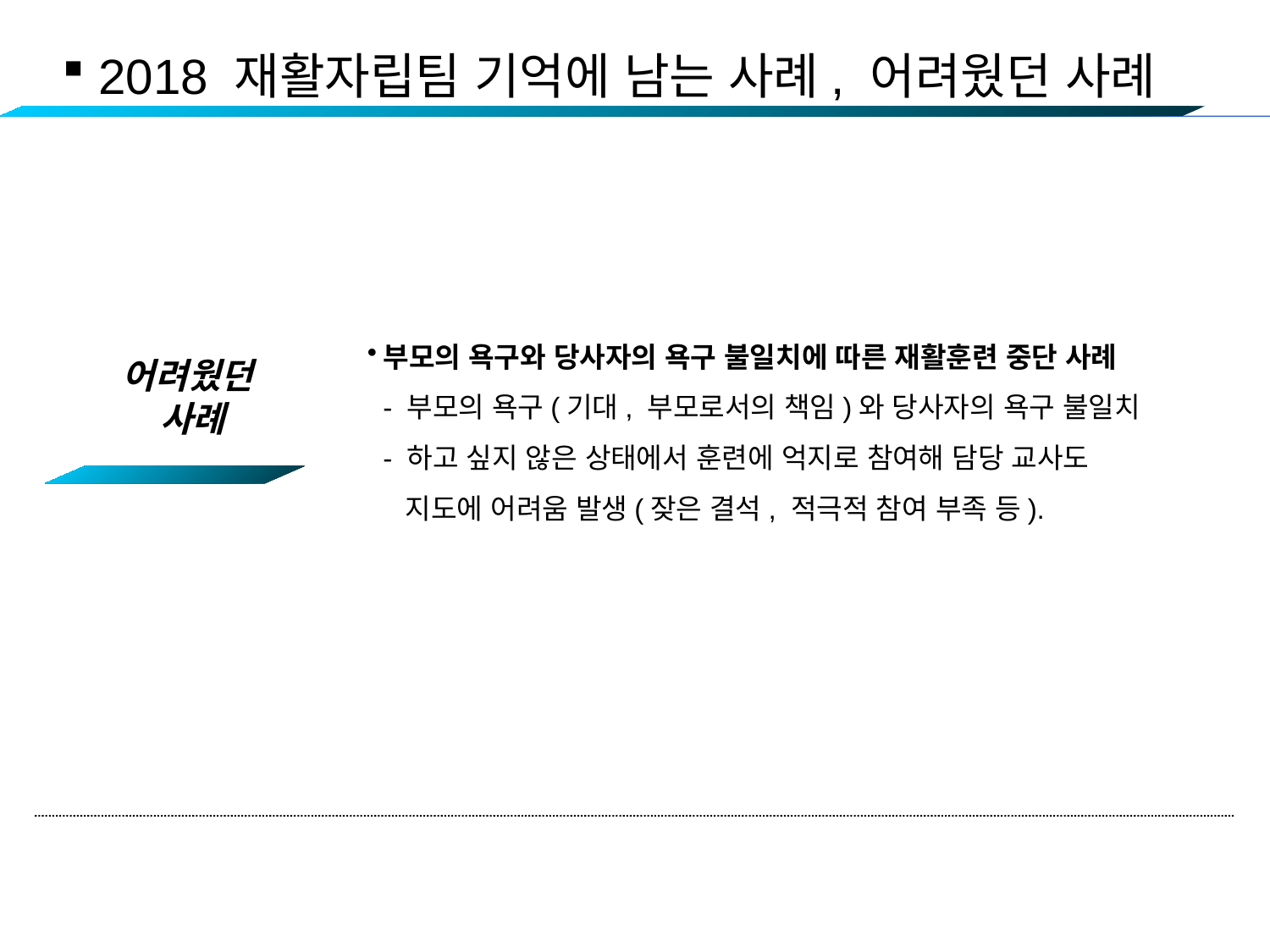

2018 재활자립팀 기억에 남는 사례, 어려웠던 사례

부모의 욕구와 당사자의 욕구 불일치에 따른 재활훈련 중단 사례
  - 부모의 욕구(기대, 부모로서의 책임)와 당사자의 욕구 불일치
  - 하고 싶지 않은 상태에서 훈련에 억지로 참여해 담당 교사도
    지도에 어려움 발생(잦은 결석, 적극적 참여 부족 등).
어려웠던
사례